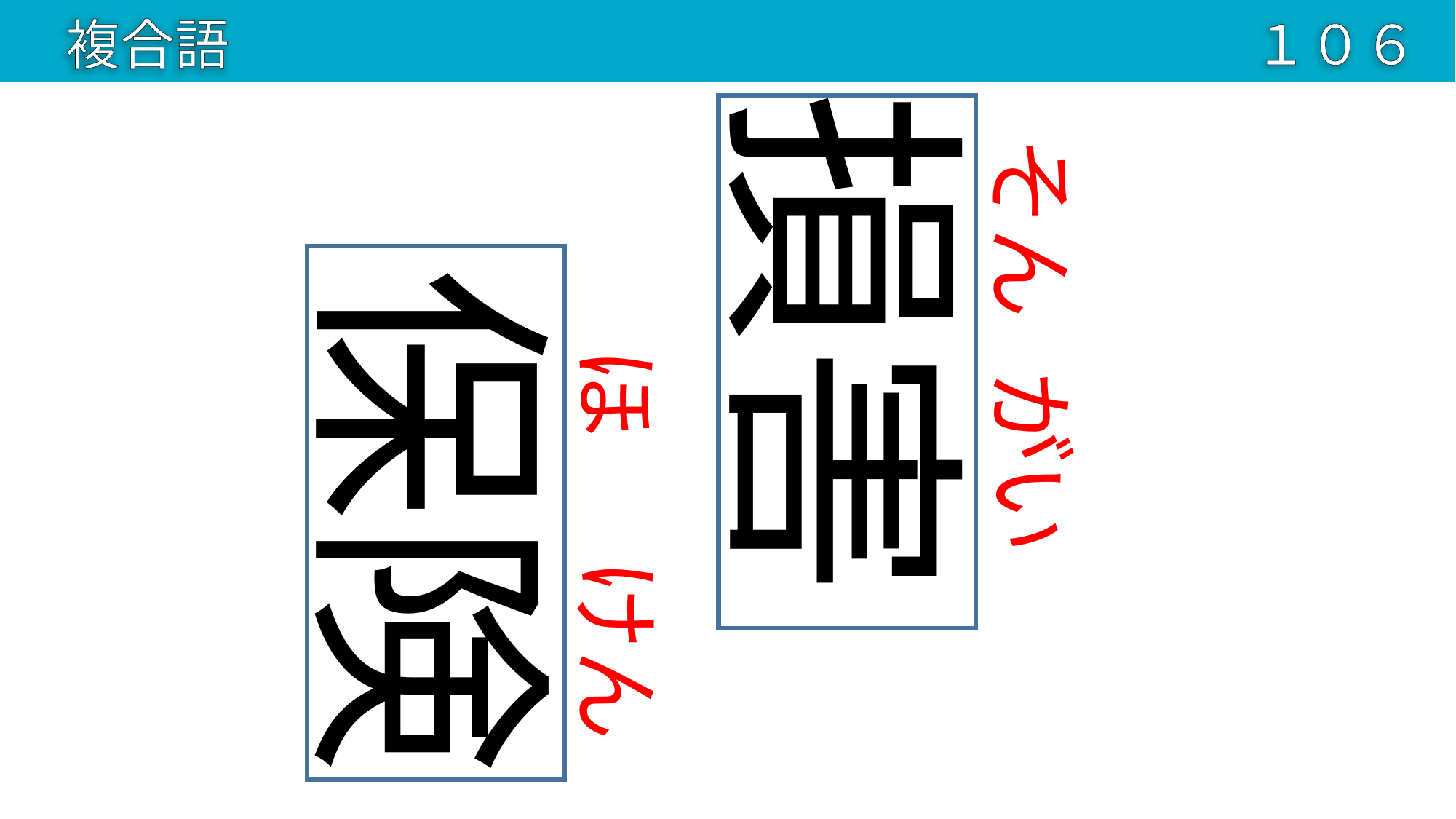

複合語
１０６
損害

そん

保険
ほ
がい
けん